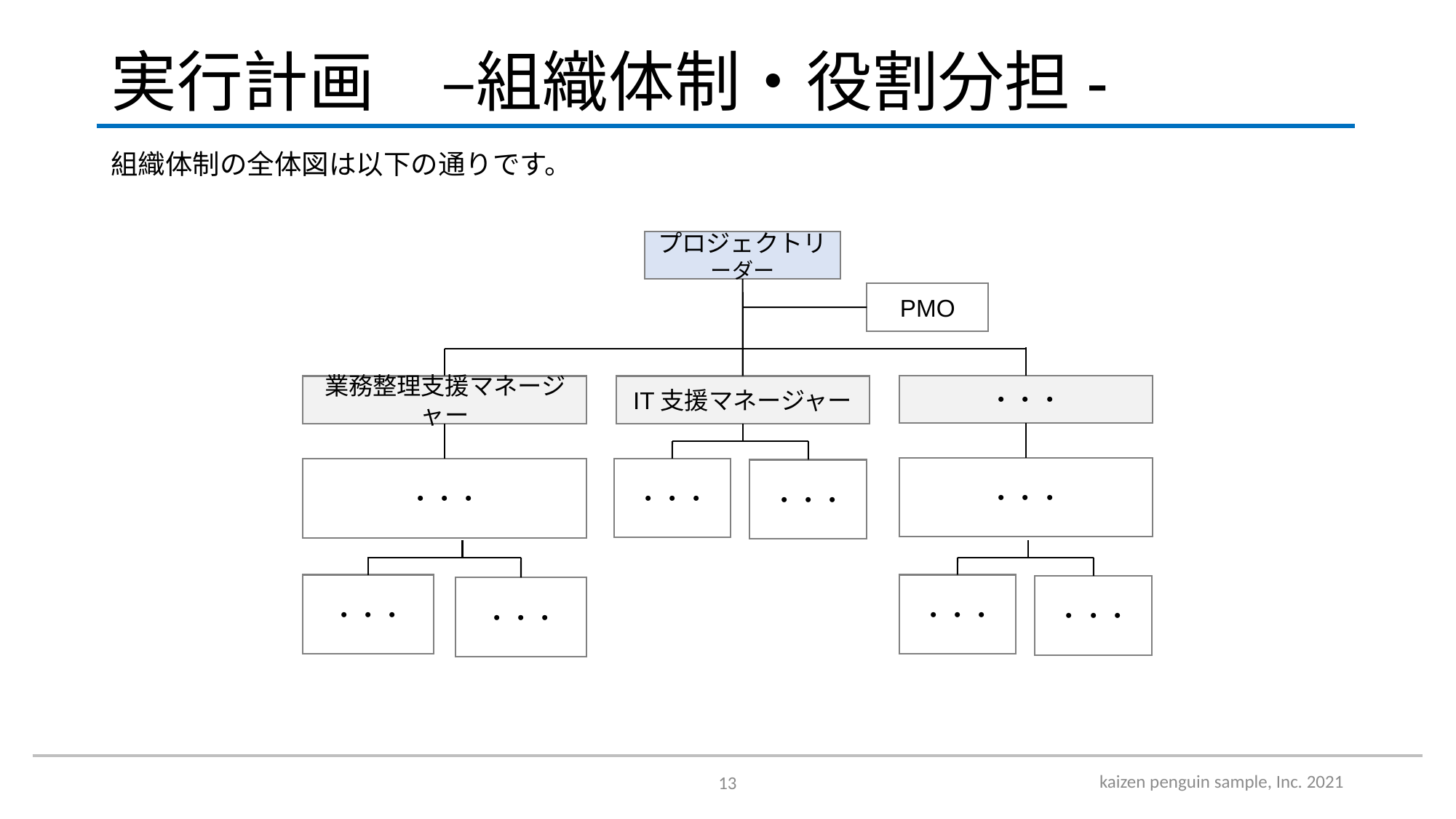

# 実行計画　–組織体制・役割分担-
組織体制の全体図は以下の通りです。
プロジェクトリーダー
PMO
・・・
業務整理支援マネージャー
IT支援マネージャー
・・・
・・・
・・・
・・・
・・・
・・・
・・・
・・・
kaizen penguin sample, Inc. 2021
13